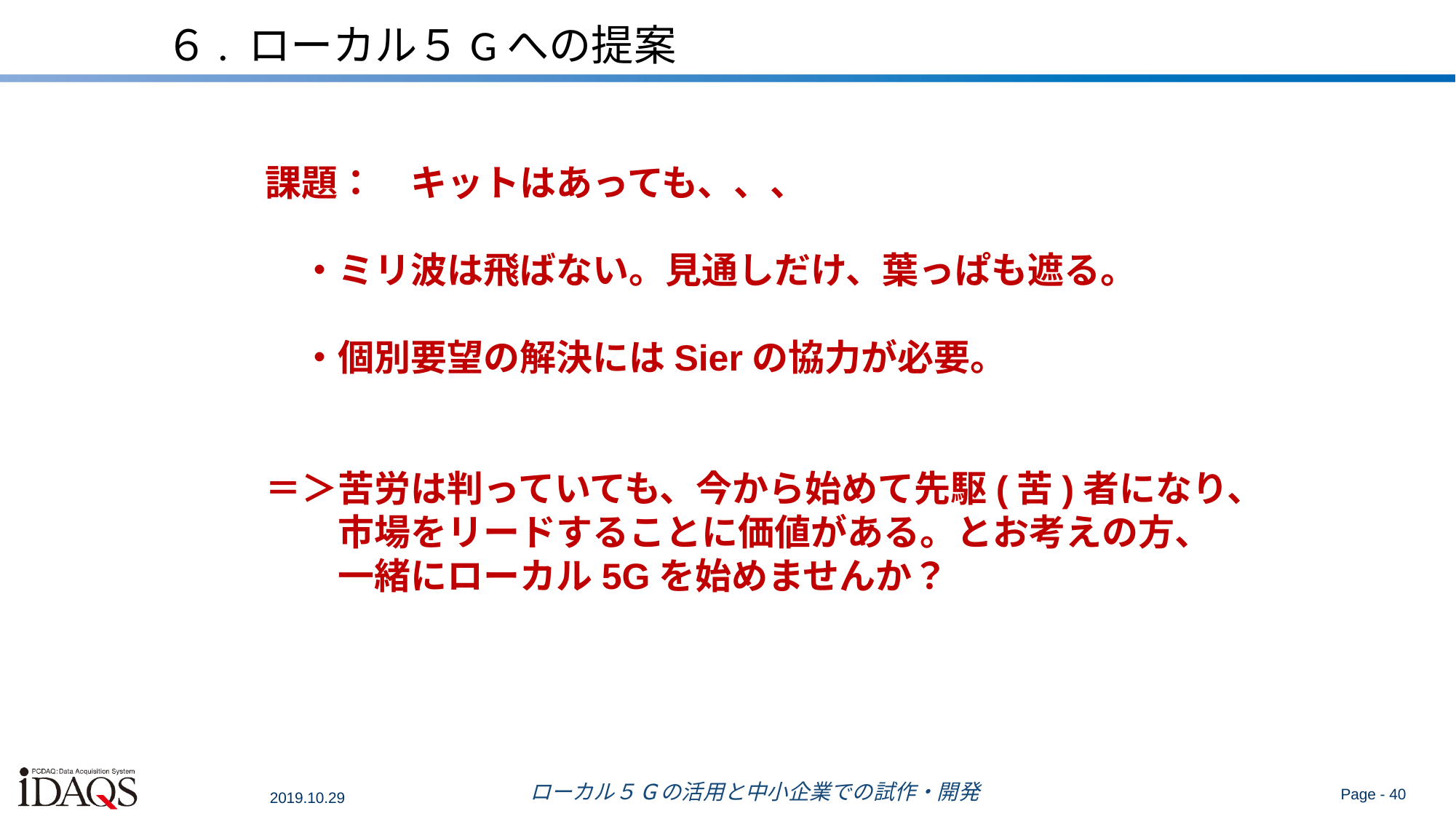

# ６. ローカル５Gへの提案
課題：　キットはあっても、、、

　・ミリ波は飛ばない。見通しだけ、葉っぱも遮る。

　・個別要望の解決にはSierの協力が必要。

＝＞苦労は判っていても、今から始めて先駆(苦)者になり、
　　市場をリードすることに価値がある。とお考えの方、
　　一緒にローカル5Gを始めませんか？